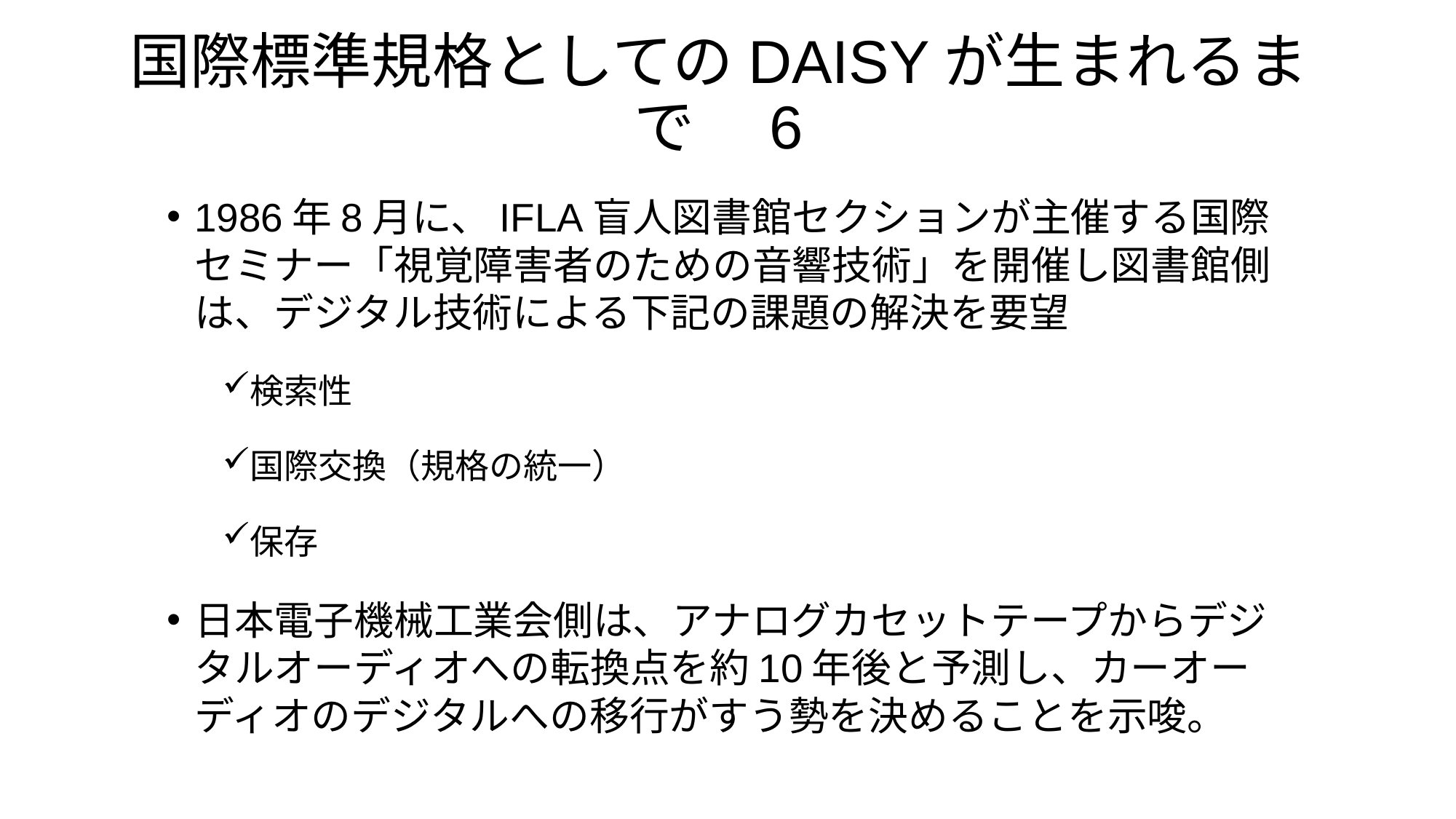

# 国際標準規格としてのDAISYが生まれるまで　6
1986年8月に、IFLA盲人図書館セクションが主催する国際セミナー「視覚障害者のための音響技術」を開催し図書館側は、デジタル技術による下記の課題の解決を要望
検索性
国際交換（規格の統一）
保存
日本電子機械工業会側は、アナログカセットテープからデジタルオーディオへの転換点を約10年後と予測し、カーオーディオのデジタルへの移行がすう勢を決めることを示唆。